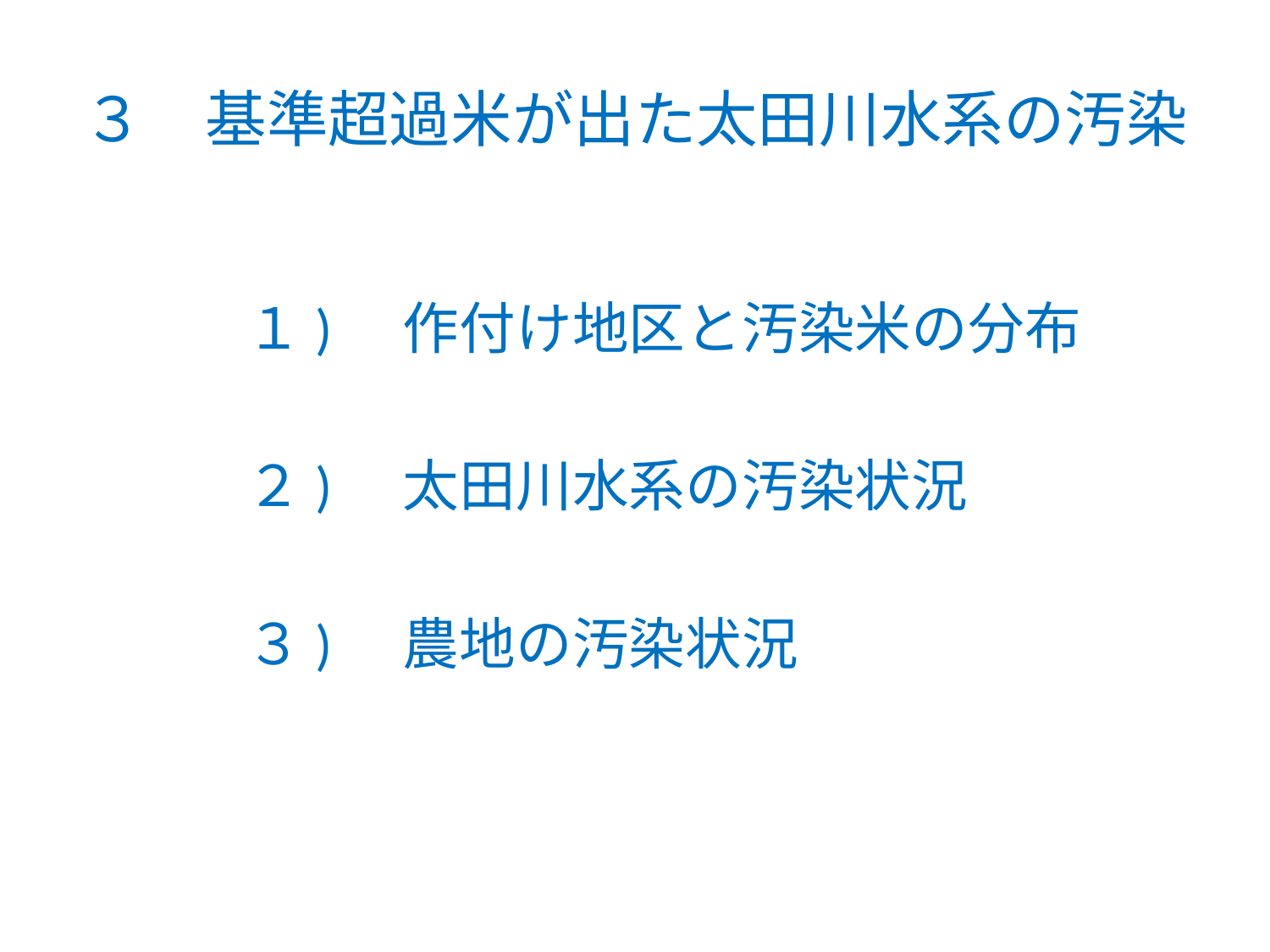

# ３　基準超過米が出た太田川水系の汚染
　　　１)　作付け地区と汚染米の分布

　　　２)　太田川水系の汚染状況

　　　３)　農地の汚染状況